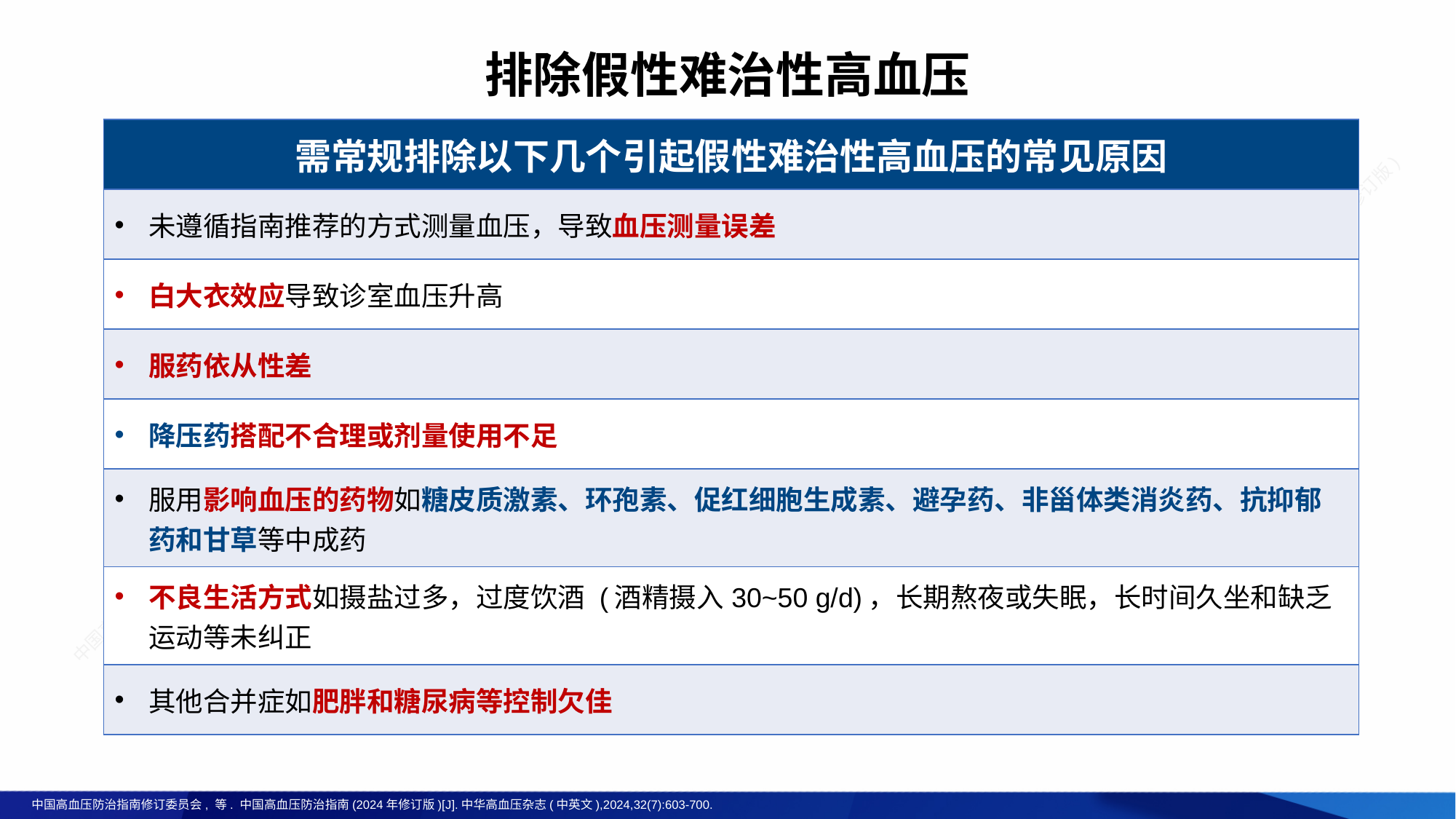

排除假性难治性高血压
| 需常规排除以下几个引起假性难治性高血压的常见原因 |
| --- |
| 未遵循指南推荐的方式测量血压，导致血压测量误差 |
| 白大衣效应导致诊室血压升高 |
| 服药依从性差 |
| 降压药搭配不合理或剂量使用不足 |
| 服用影响血压的药物如糖皮质激素、环孢素、促红细胞生成素、避孕药、非甾体类消炎药、抗抑郁药和甘草等中成药 |
| 不良生活方式如摄盐过多，过度饮酒 (酒精摄入30~50 g/d)，长期熬夜或失眠，长时间久坐和缺乏运动等未纠正 |
| 其他合并症如肥胖和糖尿病等控制欠佳 |